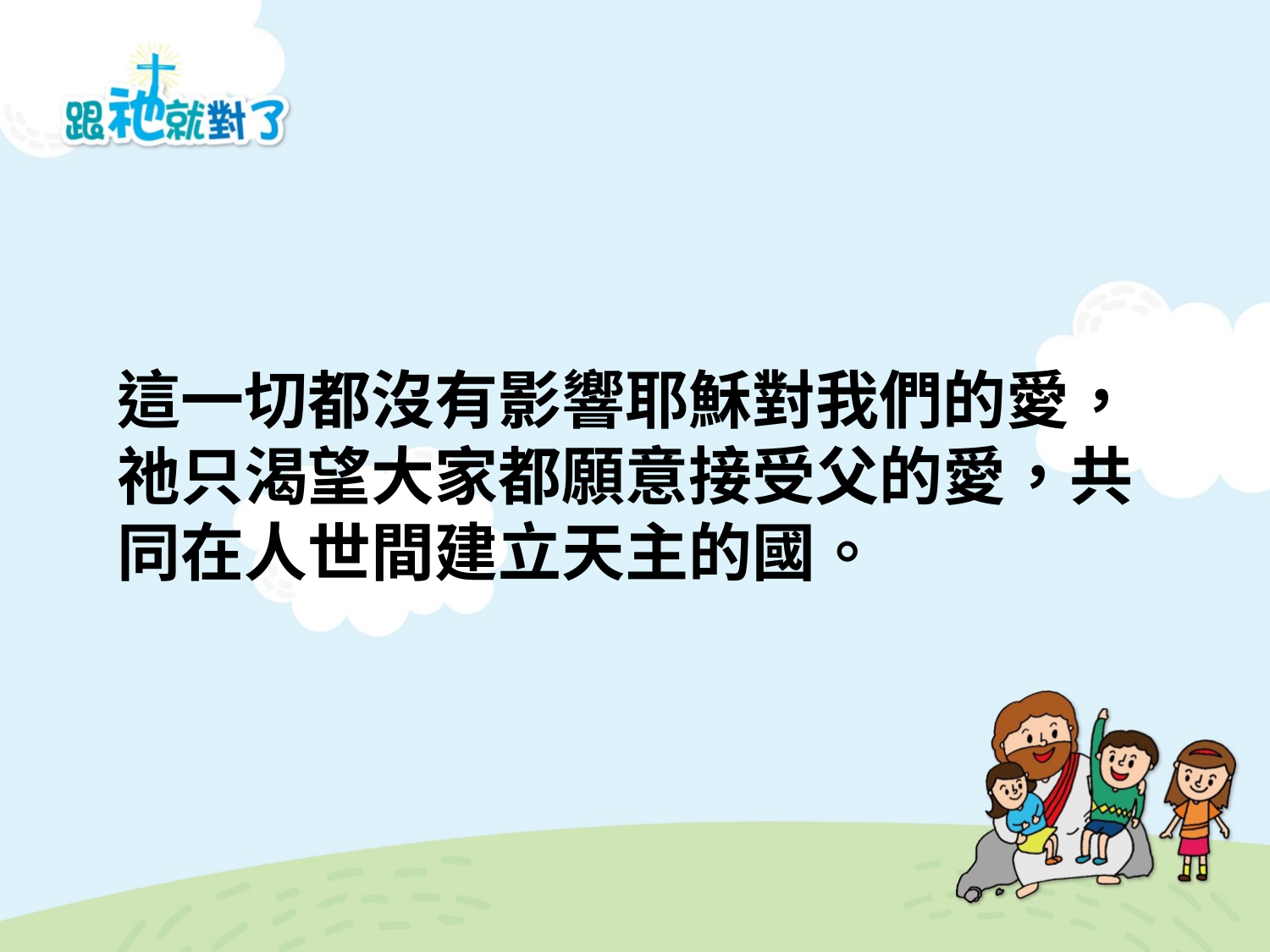

這一切都沒有影響耶穌對我們的愛，祂只渴望大家都願意接受父的愛，共同在人世間建立天主的國。